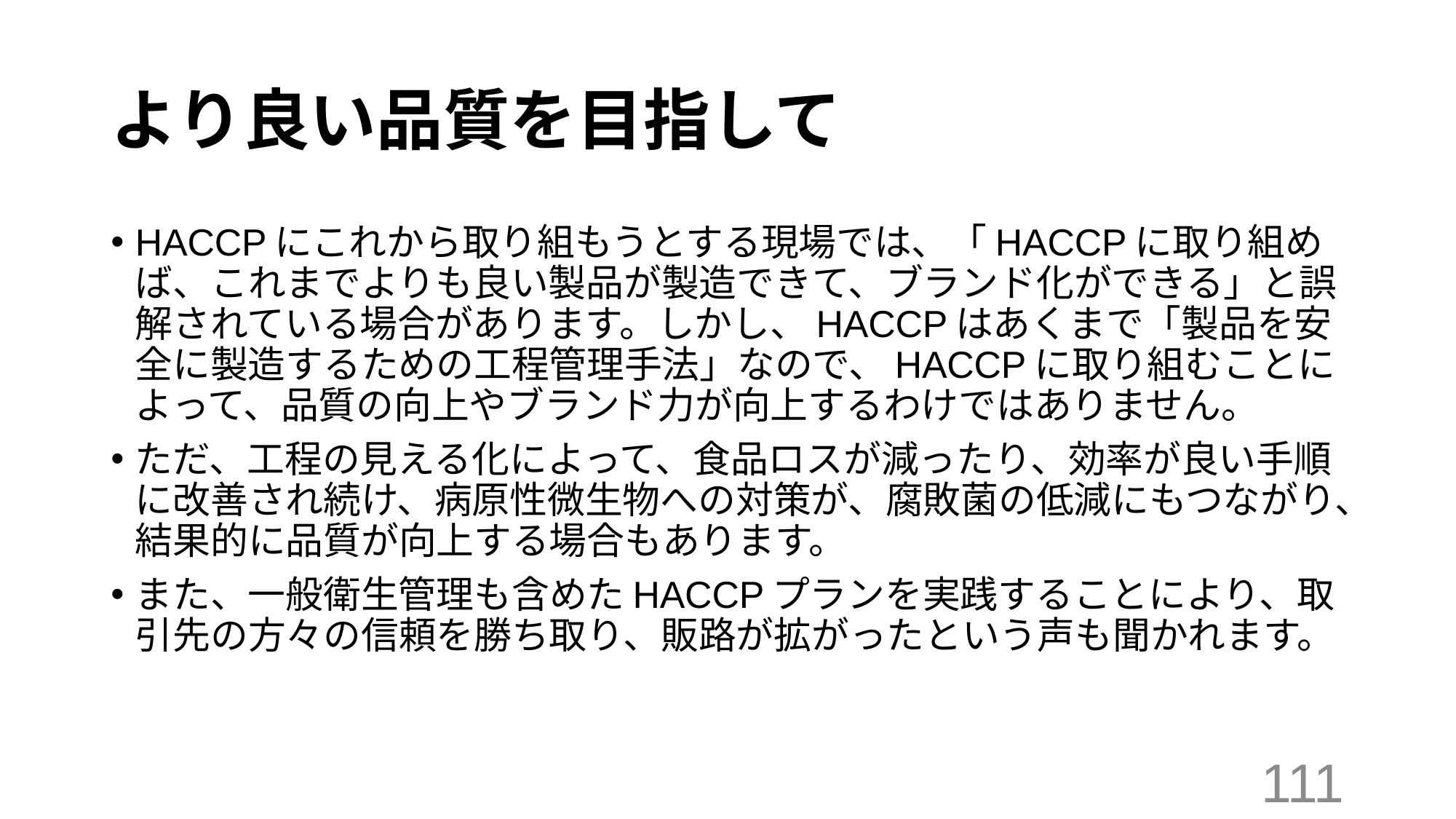

# より良い品質を目指して
HACCPにこれから取り組もうとする現場では、「HACCPに取り組めば、これまでよりも良い製品が製造できて、ブランド化ができる」と誤解されている場合があります。しかし、HACCPはあくまで「製品を安全に製造するための工程管理手法」なので、HACCPに取り組むことによって、品質の向上やブランド力が向上するわけではありません。
ただ、工程の見える化によって、食品ロスが減ったり、効率が良い手順に改善され続け、病原性微生物への対策が、腐敗菌の低減にもつながり、結果的に品質が向上する場合もあります。
また、一般衛生管理も含めたHACCPプランを実践することにより、取引先の方々の信頼を勝ち取り、販路が拡がったという声も聞かれます。

111